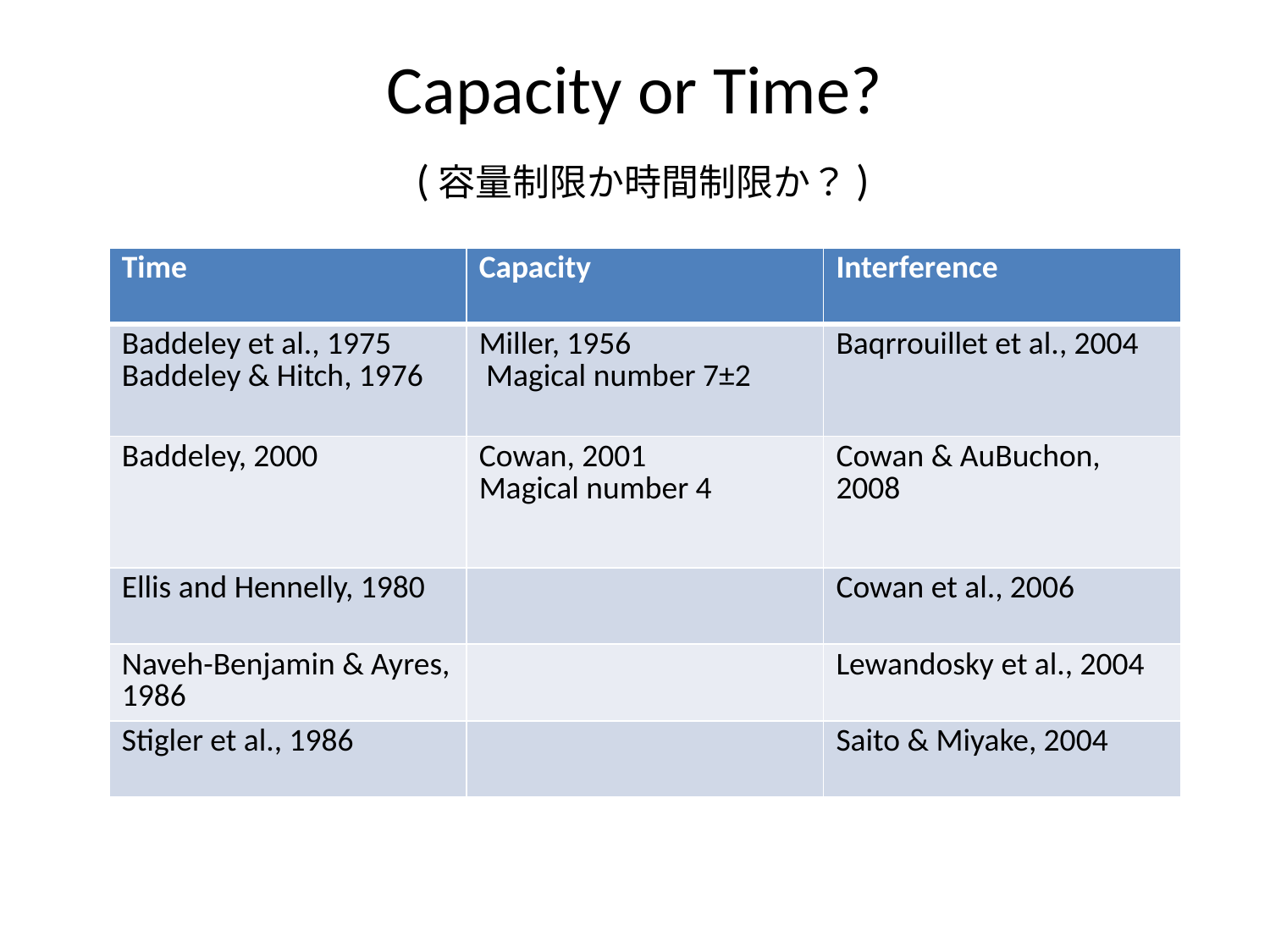

# Capacity or Time? (容量制限か時間制限か？)

| Time | Capacity | Interference |
| --- | --- | --- |
| Baddeley et al., 1975 Baddeley & Hitch, 1976 | Miller, 1956 Magical number 7±2 | Baqrrouillet et al., 2004 |
| Baddeley, 2000 | Cowan, 2001 Magical number 4 | Cowan & AuBuchon, 2008 |
| Ellis and Hennelly, 1980 |  | Cowan et al., 2006 |
| Naveh-Benjamin & Ayres, 1986 |  | Lewandosky et al., 2004 |
| Stigler et al., 1986 |  | Saito & Miyake, 2004 |